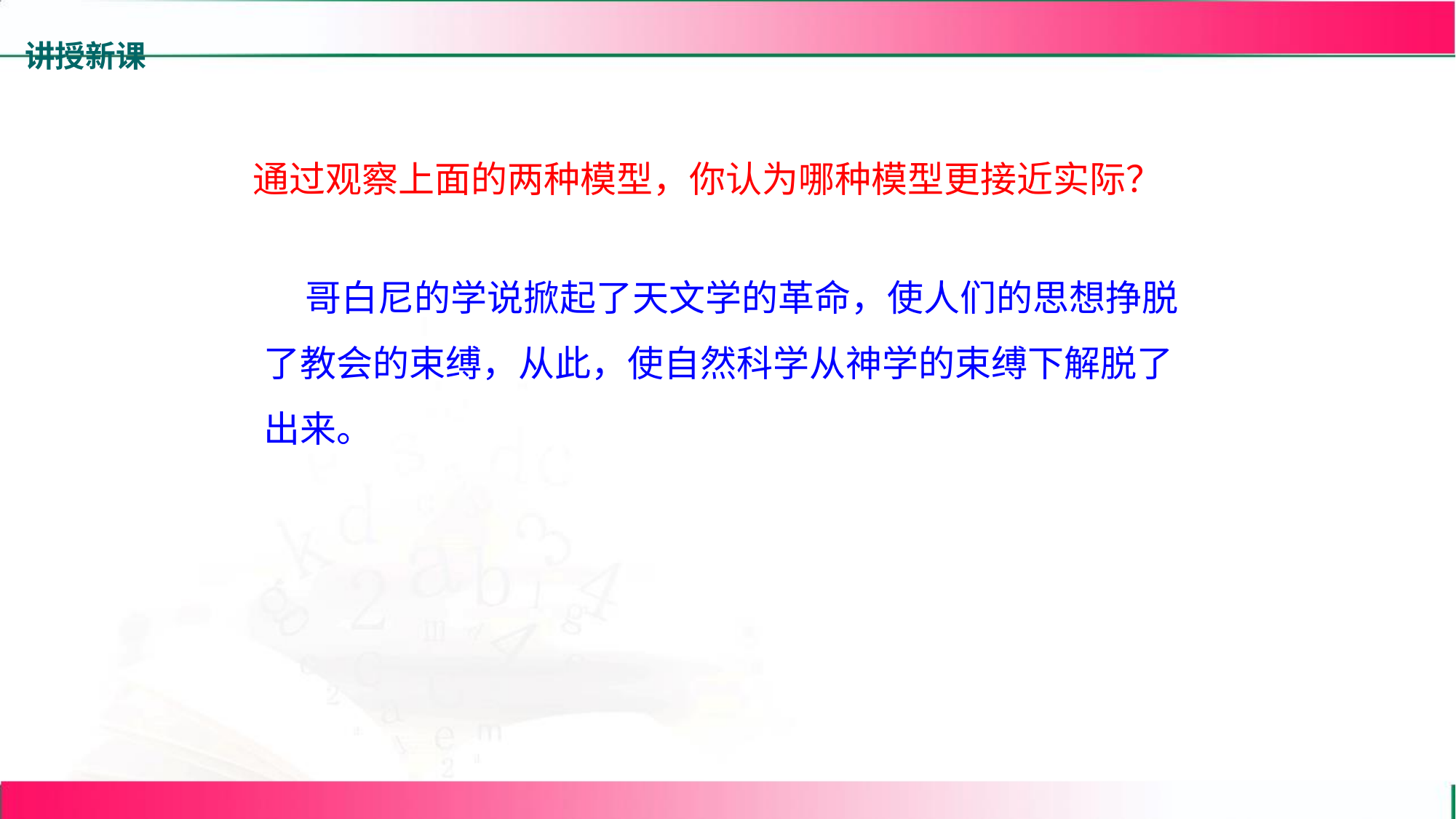

讲授新课
通过观察上面的两种模型，你认为哪种模型更接近实际？
    哥白尼的学说掀起了天文学的革命，使人们的思想挣脱了教会的束缚，从此，使自然科学从神学的束缚下解脱了出来。